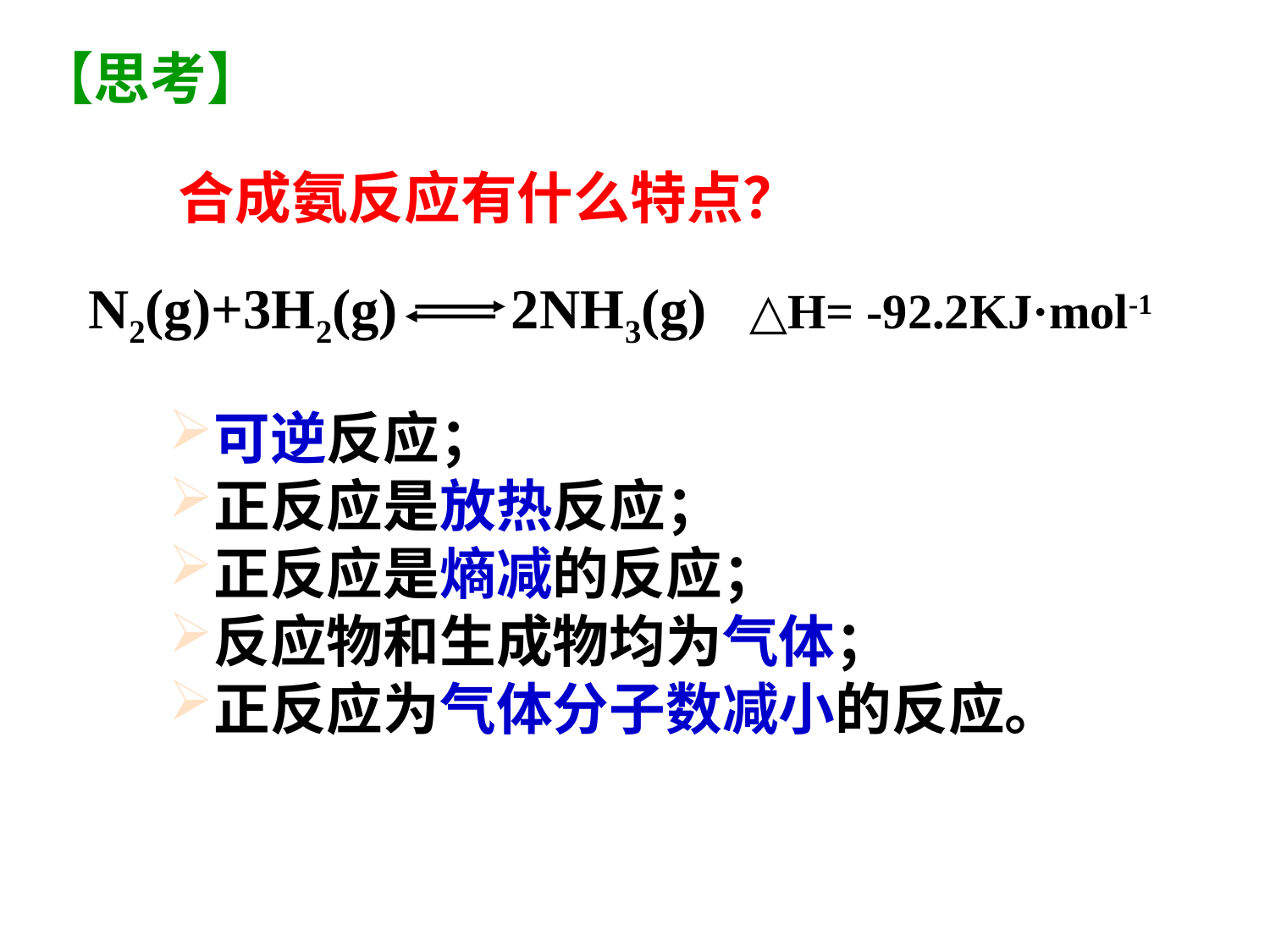

【思考】
合成氨反应有什么特点？
N2(g)+3H2(g)        2NH3(g)   △H= -92.2KJ·mol-1

可逆反应；
正反应是放热反应；
正反应是熵减的反应；
反应物和生成物均为气体；
正反应为气体分子数减小的反应。